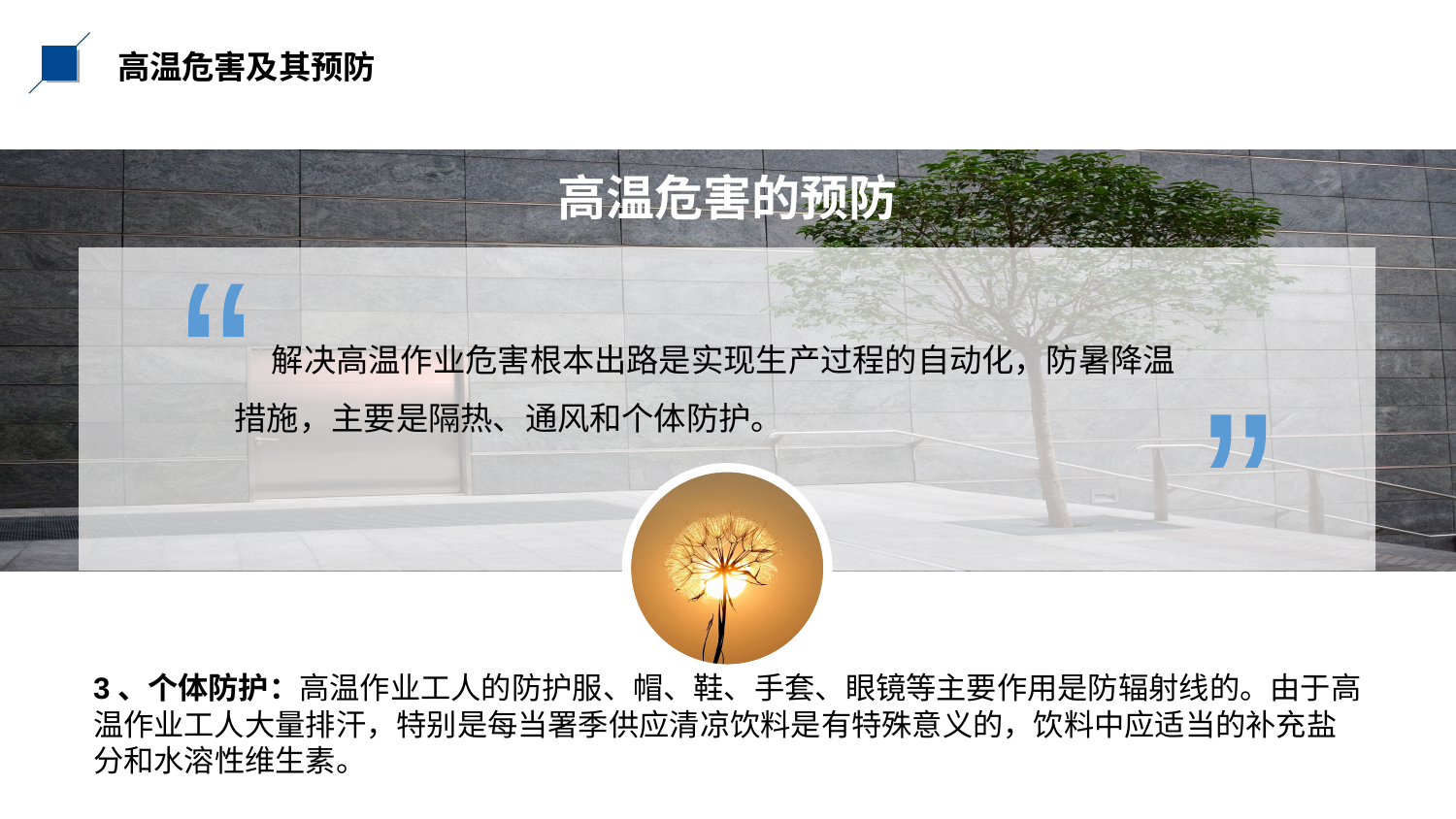

高温危害及其预防

高温危害的预防

“
    解决高温作业危害根本出路是实现生产过程的自动化，防暑降温措施，主要是隔热、通风和个体防护。
”

3、个体防护：高温作业工人的防护服、帽、鞋、手套、眼镜等主要作用是防辐射线的。由于高温作业工人大量排汗，特别是每当署季供应清凉饮料是有特殊意义的，饮料中应适当的补充盐分和水溶性维生素。